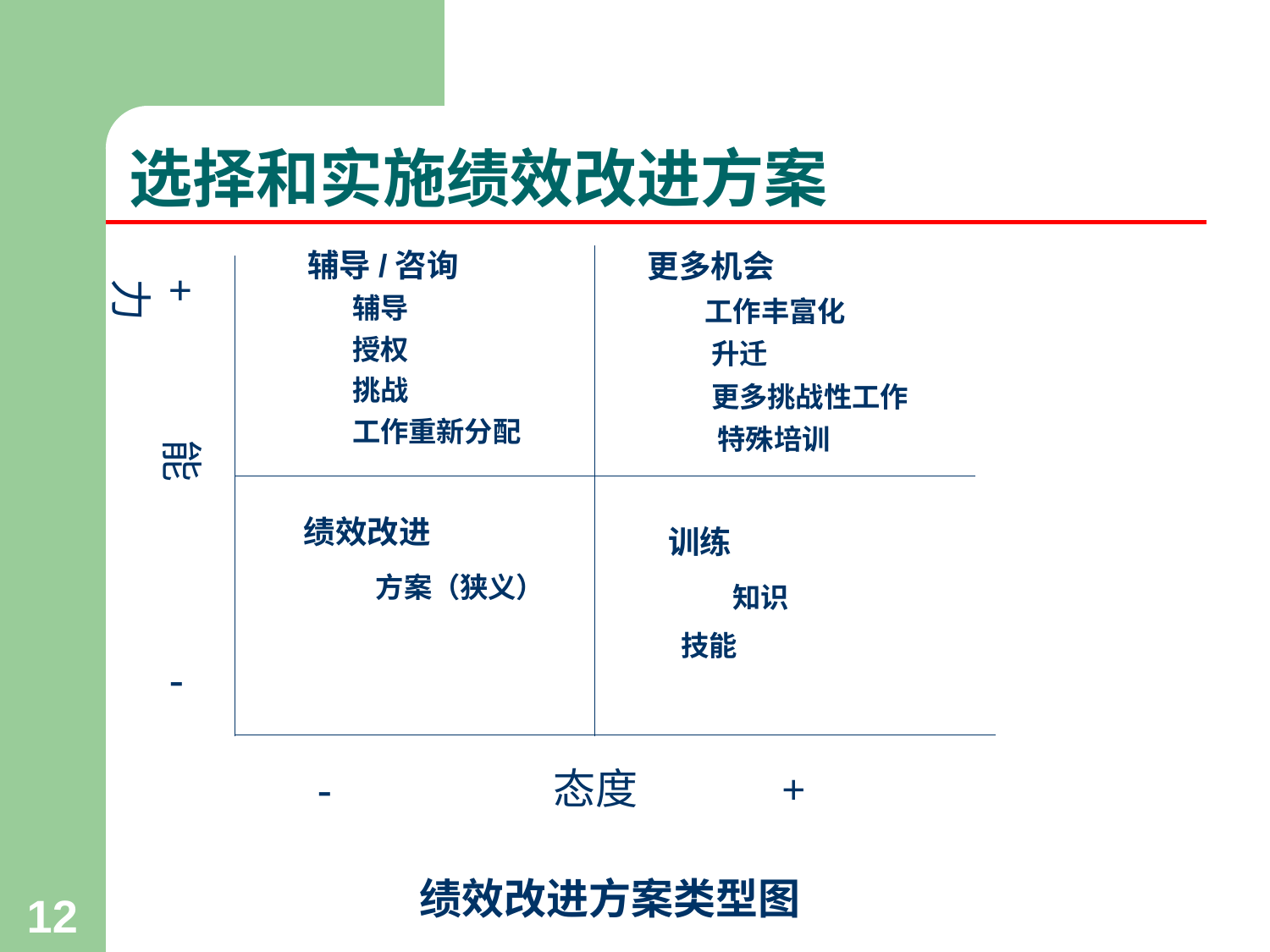

选择和实施绩效改进方案
辅导/咨询
      辅导
      授权
      挑战
      工作重新分配
更多机会
        工作丰富化
         升迁
         更多挑战性工作
          特殊培训
+            能力
    绩效改进
              方案（狭义）
      训练
               知识
         技能
   -
-                    态度              +
绩效改进方案类型图
# 12